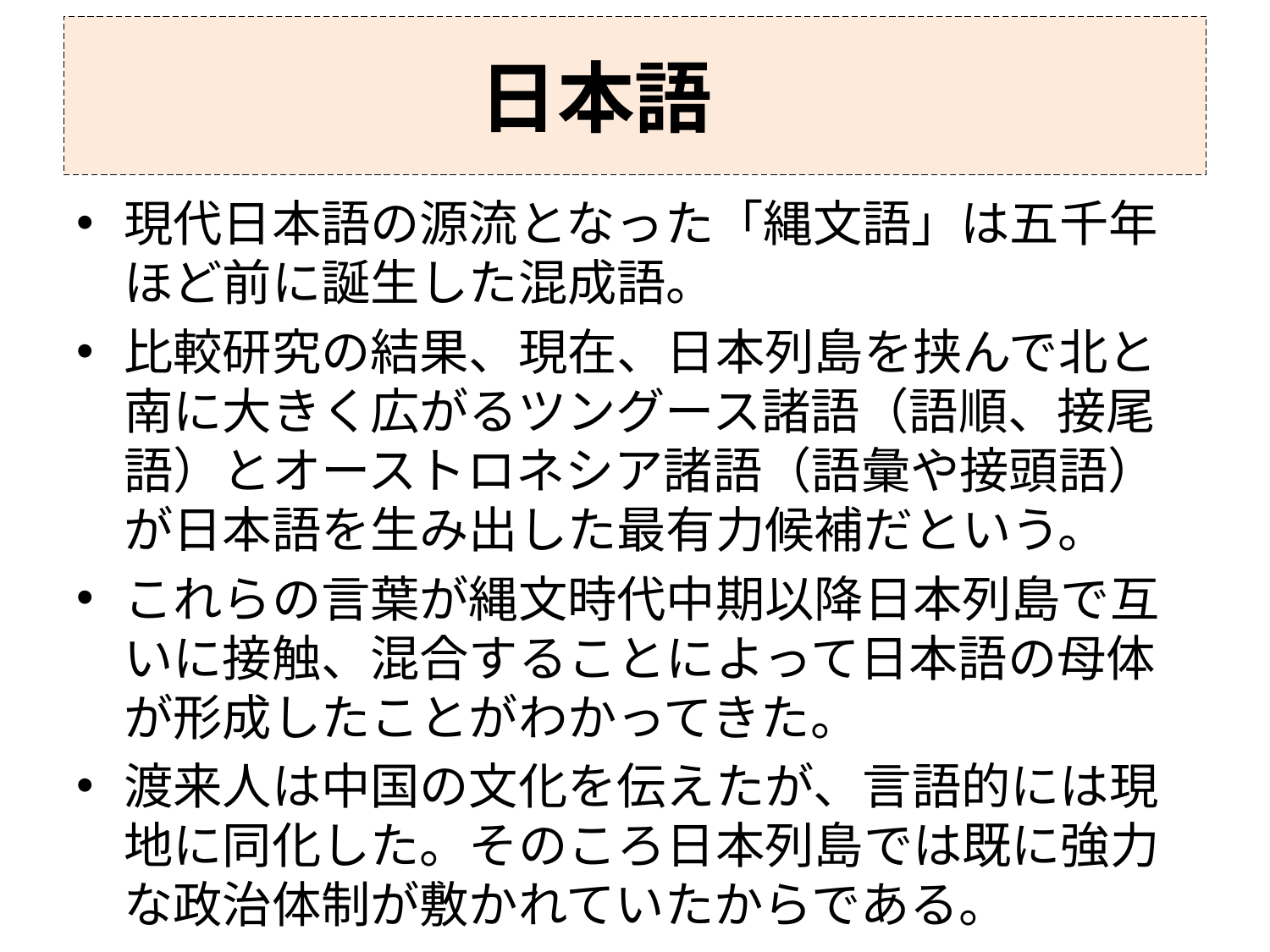

# 日本語
現代日本語の源流となった「縄文語」は五千年ほど前に誕生した混成語。
比較研究の結果、現在、日本列島を挟んで北と南に大きく広がるツングース諸語（語順、接尾語）とオーストロネシア諸語（語彙や接頭語）が日本語を生み出した最有力候補だという。
これらの言葉が縄文時代中期以降日本列島で互いに接触、混合することによって日本語の母体が形成したことがわかってきた。
渡来人は中国の文化を伝えたが、言語的には現地に同化した。そのころ日本列島では既に強力な政治体制が敷かれていたからである。